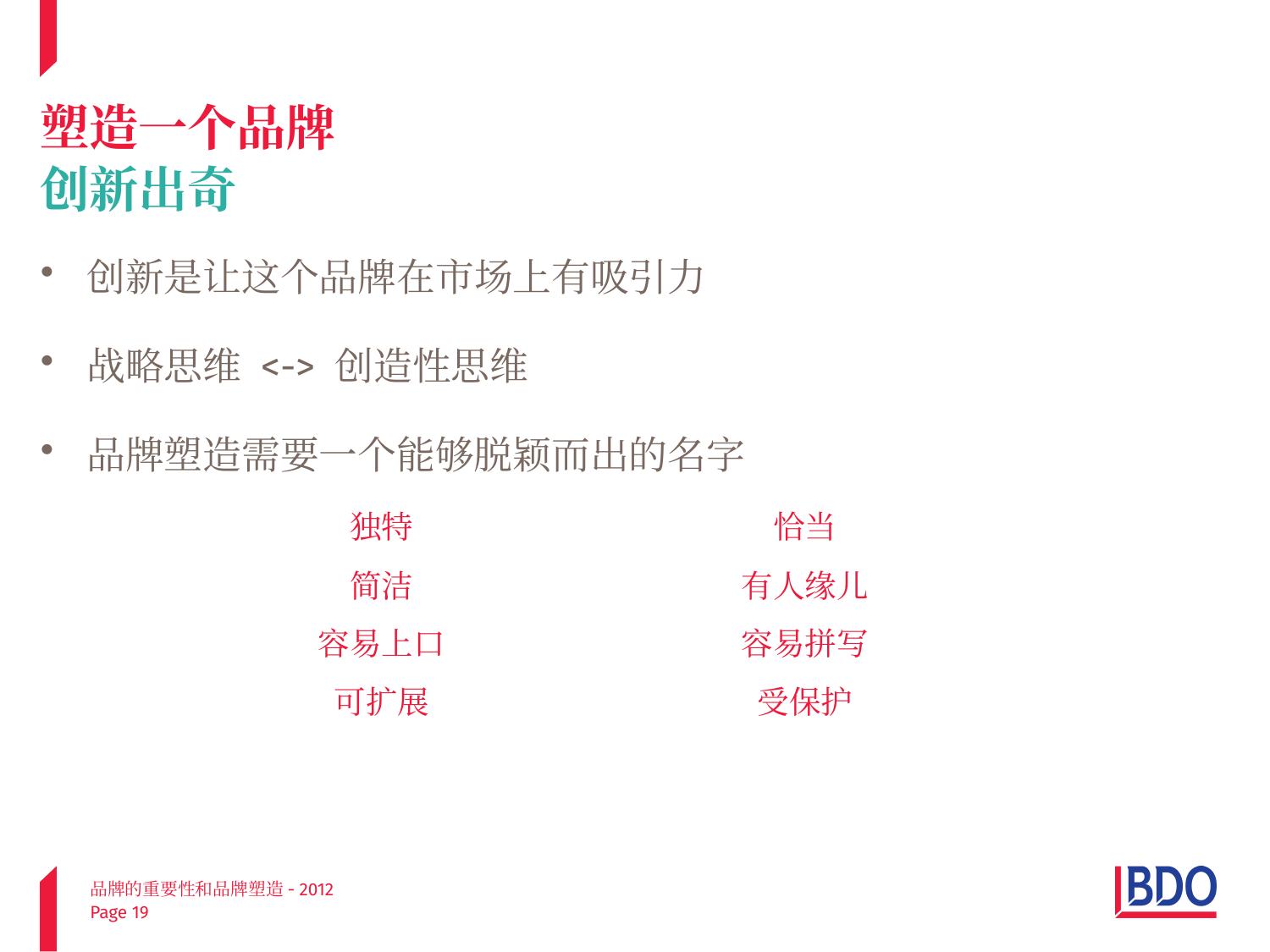

# 塑造一个品牌 创新出奇
创新是让这个品牌在市场上有吸引力
战略思维 <-> 创造性思维
品牌塑造需要一个能够脱颖而出的名字

| 独特 | 恰当 |
| --- | --- |
| 简洁 | 有人缘儿 |
| 容易上口 | 容易拼写 |
| 可扩展 | 受保护 |
品牌的重要性和品牌塑造- 2012
Page 19